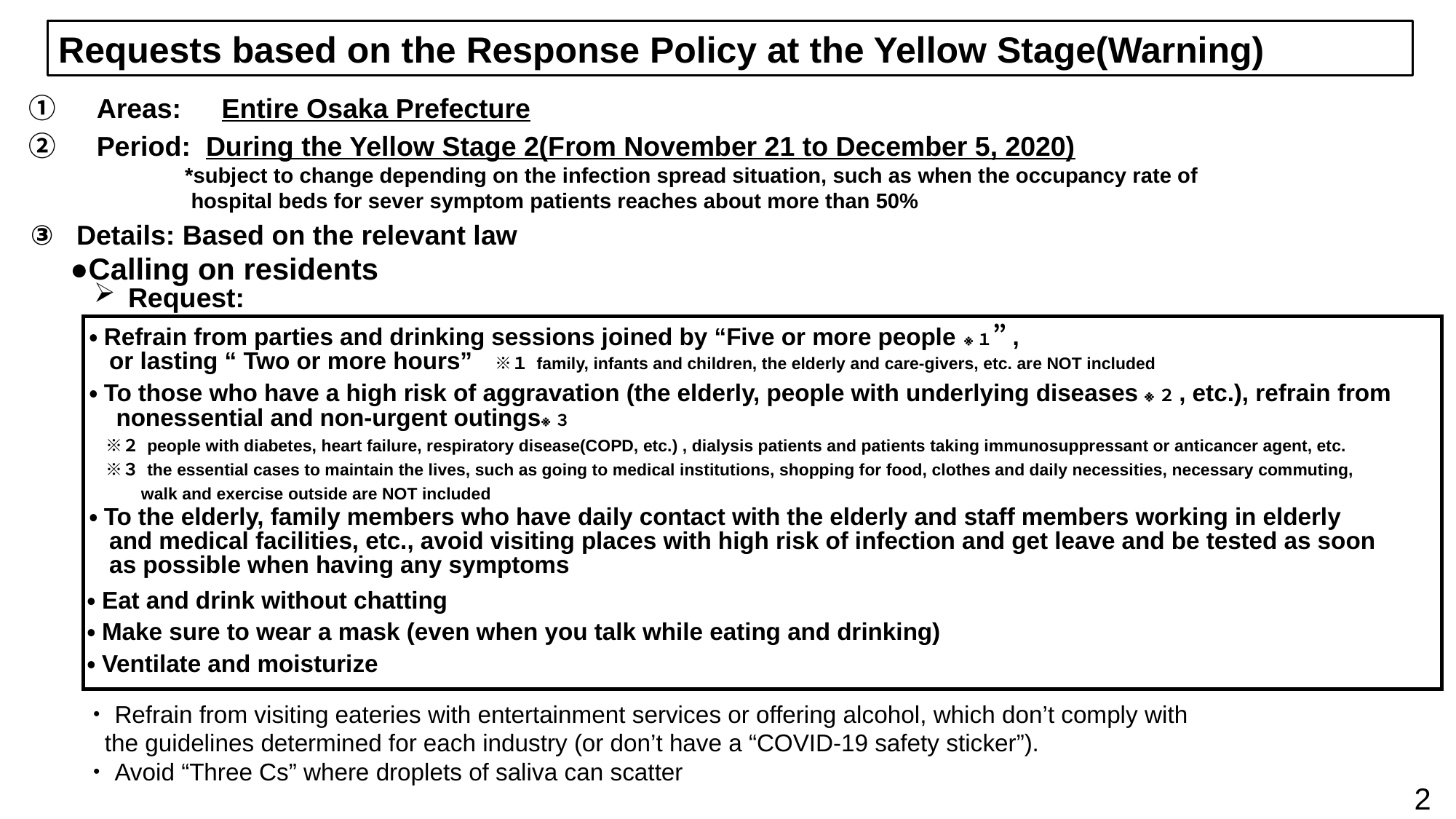

Requests based on the Response Policy at the Yellow Stage(Warning)
 ①　Areas:　Entire Osaka Prefecture
 ②　Period:  During the Yellow Stage 2(From November 21 to December 5, 2020)
                           *subject to change depending on the infection spread situation, such as when the occupancy rate of
                            hospital beds for sever symptom patients reaches about more than 50%
 ③   Details: Based on the relevant law
●Calling on residents
Request:

・Refrain from parties and drinking sessions joined by “Five or more people ※１”,
   or lasting “ Two or more hours”　※１ family, infants and children, the elderly and care-givers, etc. are NOT included
・To those who have a high risk of aggravation (the elderly, people with underlying diseases ※２, etc.), refrain from
    nonessential and non-urgent outings※３
　※２ people with diabetes, heart failure, respiratory disease(COPD, etc.) , dialysis patients and patients taking immunosuppressant or anticancer agent, etc.
　※３ the essential cases to maintain the lives, such as going to medical institutions, shopping for food, clothes and daily necessities, necessary commuting,
           walk and exercise outside are NOT included
・To the elderly, family members who have daily contact with the elderly and staff members working in elderly
   and medical facilities, etc., avoid visiting places with high risk of infection and get leave and be tested as soon
   as possible when having any symptoms
・Eat and drink without chatting
・Make sure to wear a mask (even when you talk while eating and drinking)
・Ventilate and moisturize
・Refrain from visiting eateries with entertainment services or offering alcohol, which don’t comply with
   the guidelines determined for each industry (or don’t have a “COVID-19 safety sticker”).
・Avoid “Three Cs” where droplets of saliva can scatter
2